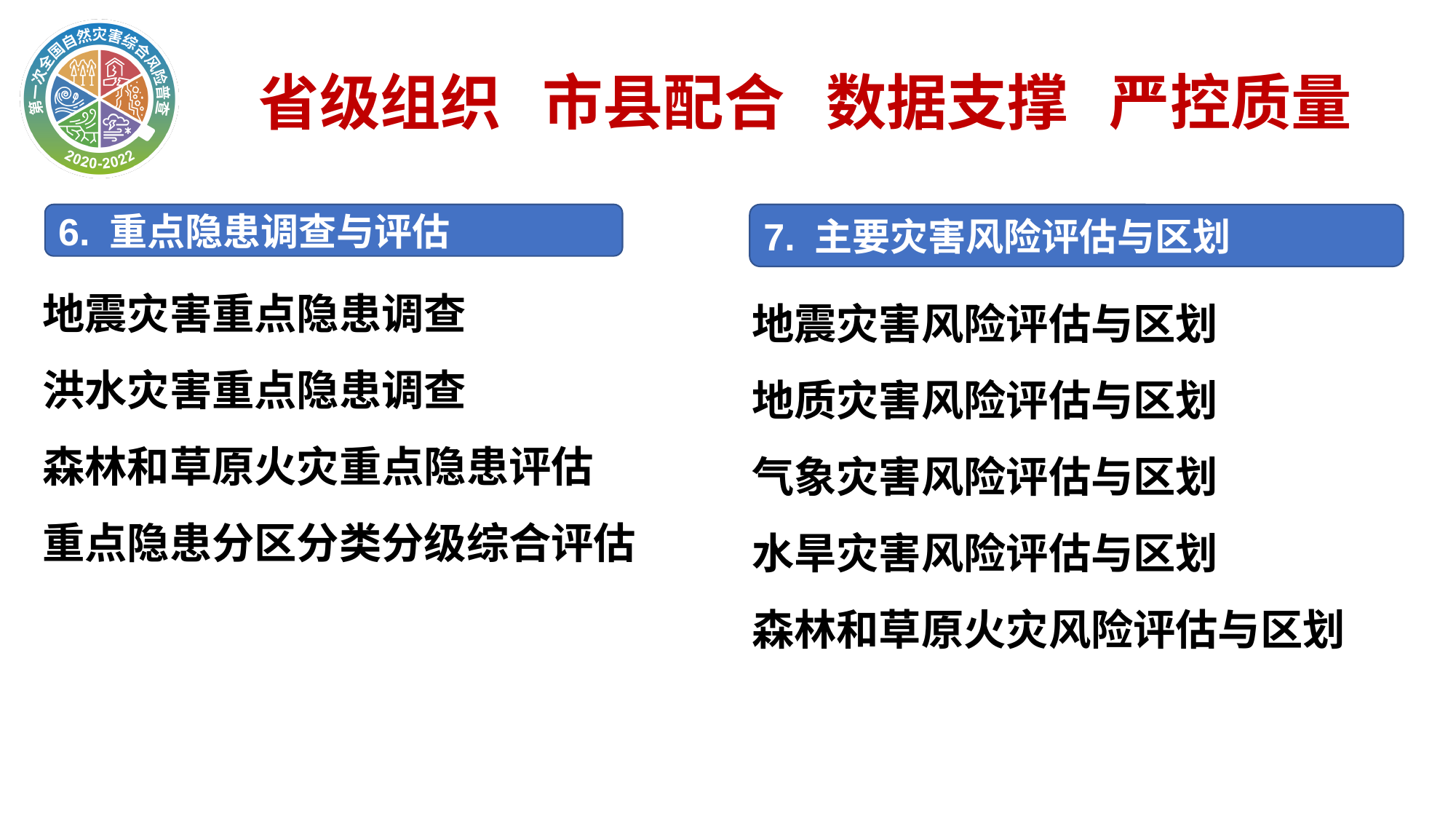

省级组织   市县配合   数据支撑   严控质量
6. 重点隐患调查与评估
7. 主要灾害风险评估与区划
地震灾害重点隐患调查
洪水灾害重点隐患调查
森林和草原火灾重点隐患评估
重点隐患分区分类分级综合评估
地震灾害风险评估与区划
地质灾害风险评估与区划
气象灾害风险评估与区划
水旱灾害风险评估与区划
森林和草原火灾风险评估与区划